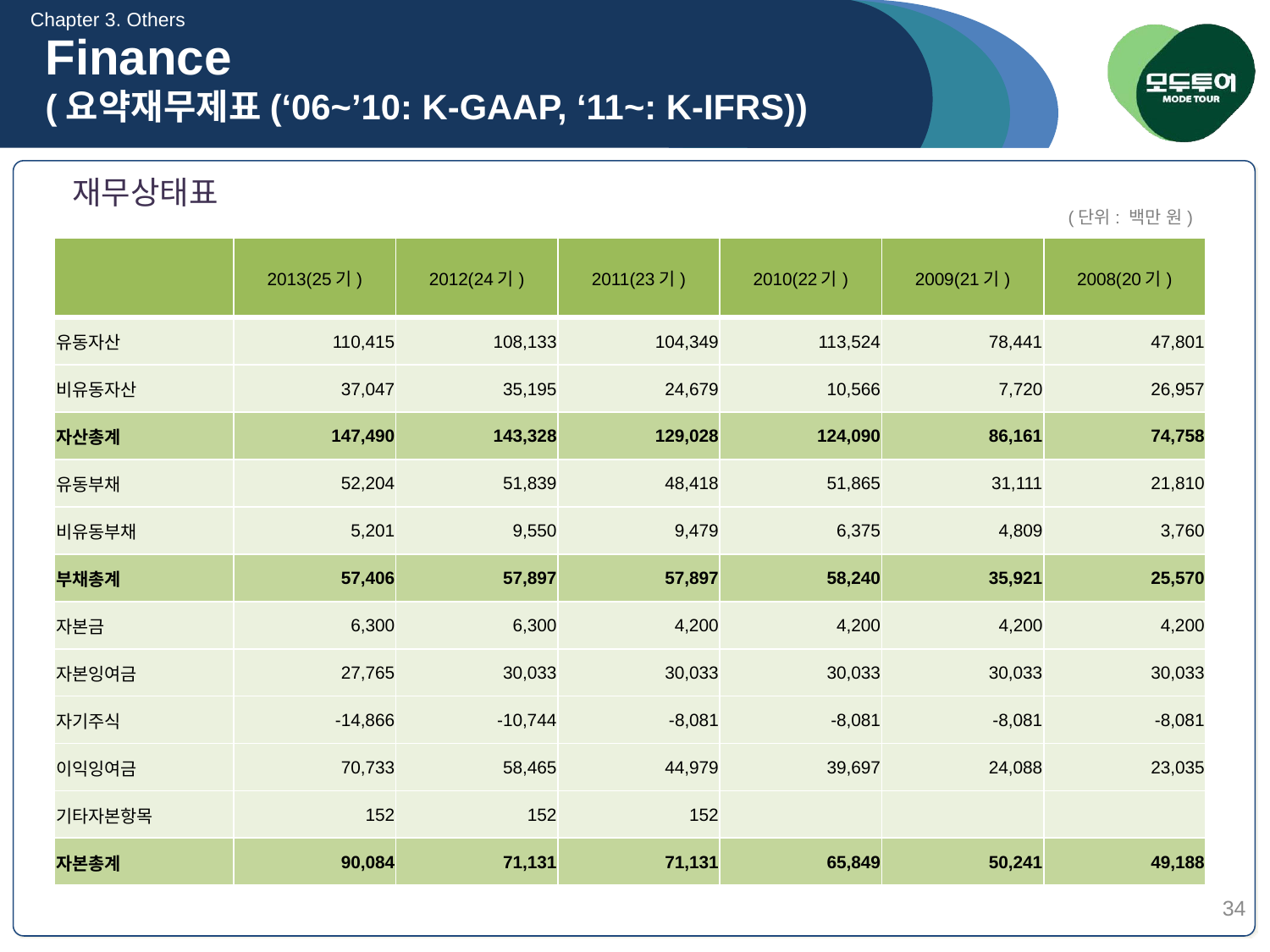

Chapter 3. Others
Finance
(요약재무제표(‘06~’10: K-GAAP, ‘11~: K-IFRS))

재무상태표
| (단위: 백만 원) |  |  |  |  |  |  |
| --- | --- | --- | --- | --- | --- | --- |
|  | 2013(25기) | 2012(24기) | 2011(23기) | 2010(22기) | 2009(21기) | 2008(20기) |
| 유동자산 | 110,415 | 108,133 | 104,349 | 113,524 | 78,441 | 47,801 |
| 비유동자산 | 37,047 | 35,195 | 24,679 | 10,566 | 7,720 | 26,957 |
| 자산총계 | 147,490 | 143,328 | 129,028 | 124,090 | 86,161 | 74,758 |
| 유동부채 | 52,204 | 51,839 | 48,418 | 51,865 | 31,111 | 21,810 |
| 비유동부채 | 5,201 | 9,550 | 9,479 | 6,375 | 4,809 | 3,760 |
| 부채총계 | 57,406 | 57,897 | 57,897 | 58,240 | 35,921 | 25,570 |
| 자본금 | 6,300 | 6,300 | 4,200 | 4,200 | 4,200 | 4,200 |
| 자본잉여금 | 27,765 | 30,033 | 30,033 | 30,033 | 30,033 | 30,033 |
| 자기주식 | -14,866 | -10,744 | -8,081 | -8,081 | -8,081 | -8,081 |
| 이익잉여금 | 70,733 | 58,465 | 44,979 | 39,697 | 24,088 | 23,035 |
| 기타자본항목 | 152 | 152 | 152 |  |  |  |
| 자본총계 | 90,084 | 71,131 | 71,131 | 65,849 | 50,241 | 49,188 |

34